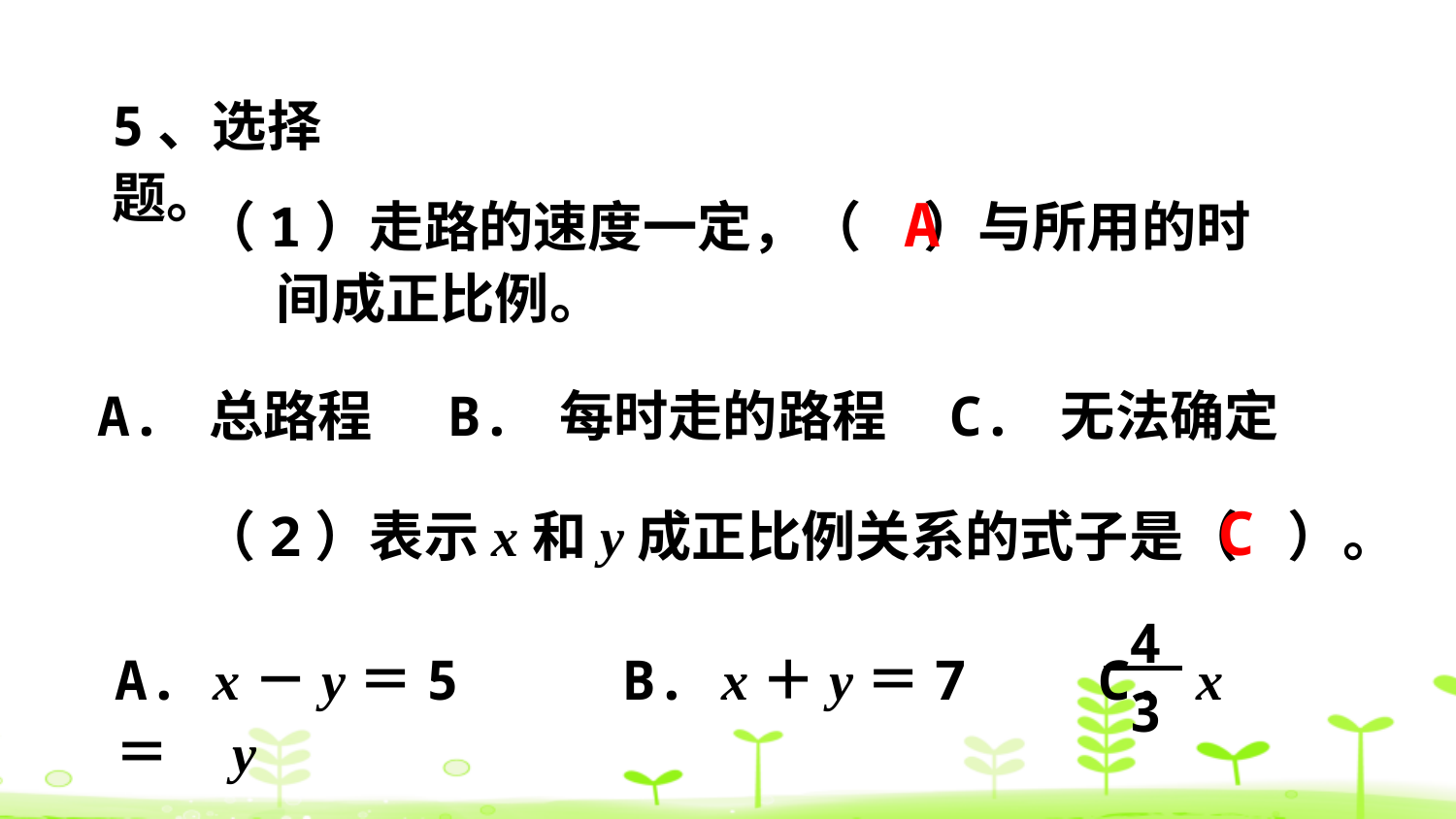

5、选择题。
A
（1）走路的速度一定，（     ）与所用的时
     间成正比例。
A. 总路程     B. 每时走的路程    C. 无法确定
（2）表示x和y成正比例关系的式子是（    ）。
C
4
3
A. x－y＝5     B. x＋y＝7    C. x＝    y